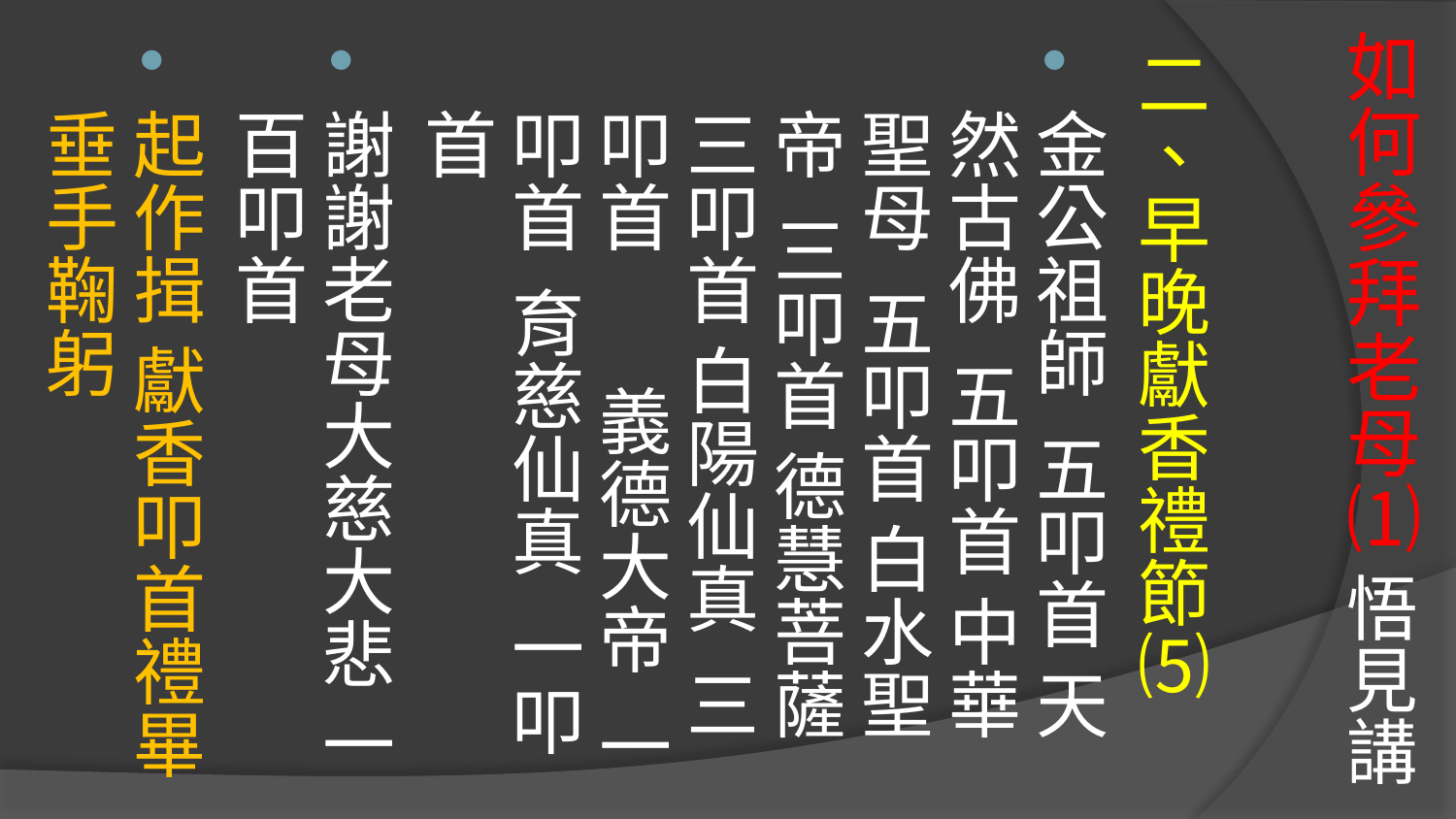

# 如何參拜老母⑴ 悟見講
二、早晚獻香禮節⑸
金公祖師  五叩首 天然古佛  五叩首 中華聖母  五叩首 白水聖帝  三叩首 德慧菩薩  三叩首 白陽仙真  三叩首        義德大帝  一叩首  育慈仙真  一叩首
謝謝老母大慈大悲 一百叩首
起作揖 獻香叩首禮畢 垂手鞠躬